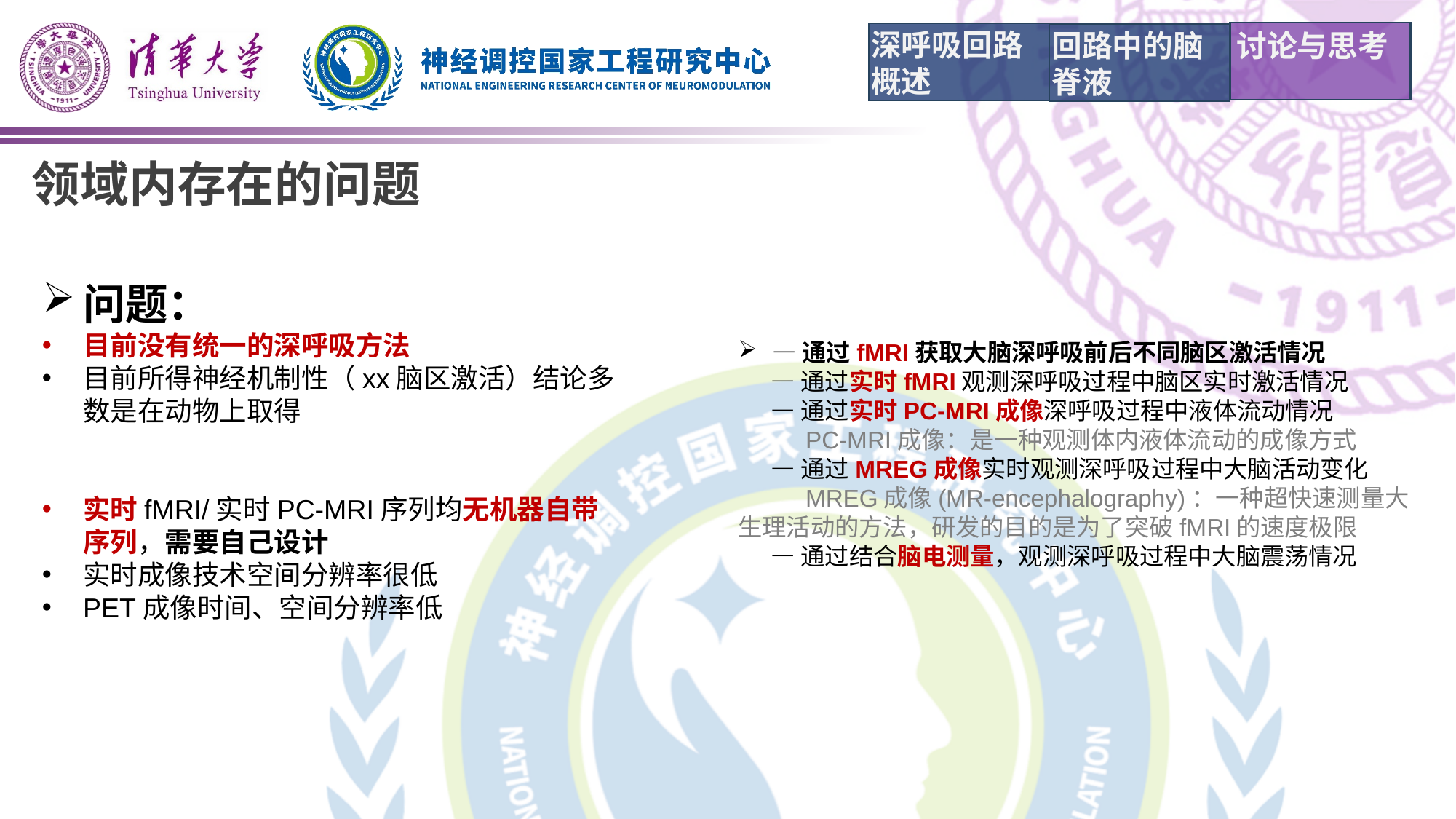

深呼吸回路概述

回路中的脑脊液

讨论与思考

领域内存在的问题
问题：
目前没有统一的深呼吸方法
目前所得神经机制性（xx脑区激活）结论多数是在动物上取得

实时fMRI/实时PC-MRI序列均无机器自带序列，需要自己设计
实时成像技术空间分辨率很低
PET成像时间、空间分辨率低

—通过fMRI获取大脑深呼吸前后不同脑区激活情况
      —通过实时fMRI观测深呼吸过程中脑区实时激活情况
      —通过实时PC-MRI成像深呼吸过程中液体流动情况
          PC-MRI成像：是一种观测体内液体流动的成像方式
      —通过MREG成像实时观测深呼吸过程中大脑活动变化
          MREG成像(MR-encephalography)：一种超快速测量大生理活动的方法，研发的目的是为了突破fMRI的速度极限
      —通过结合脑电测量，观测深呼吸过程中大脑震荡情况